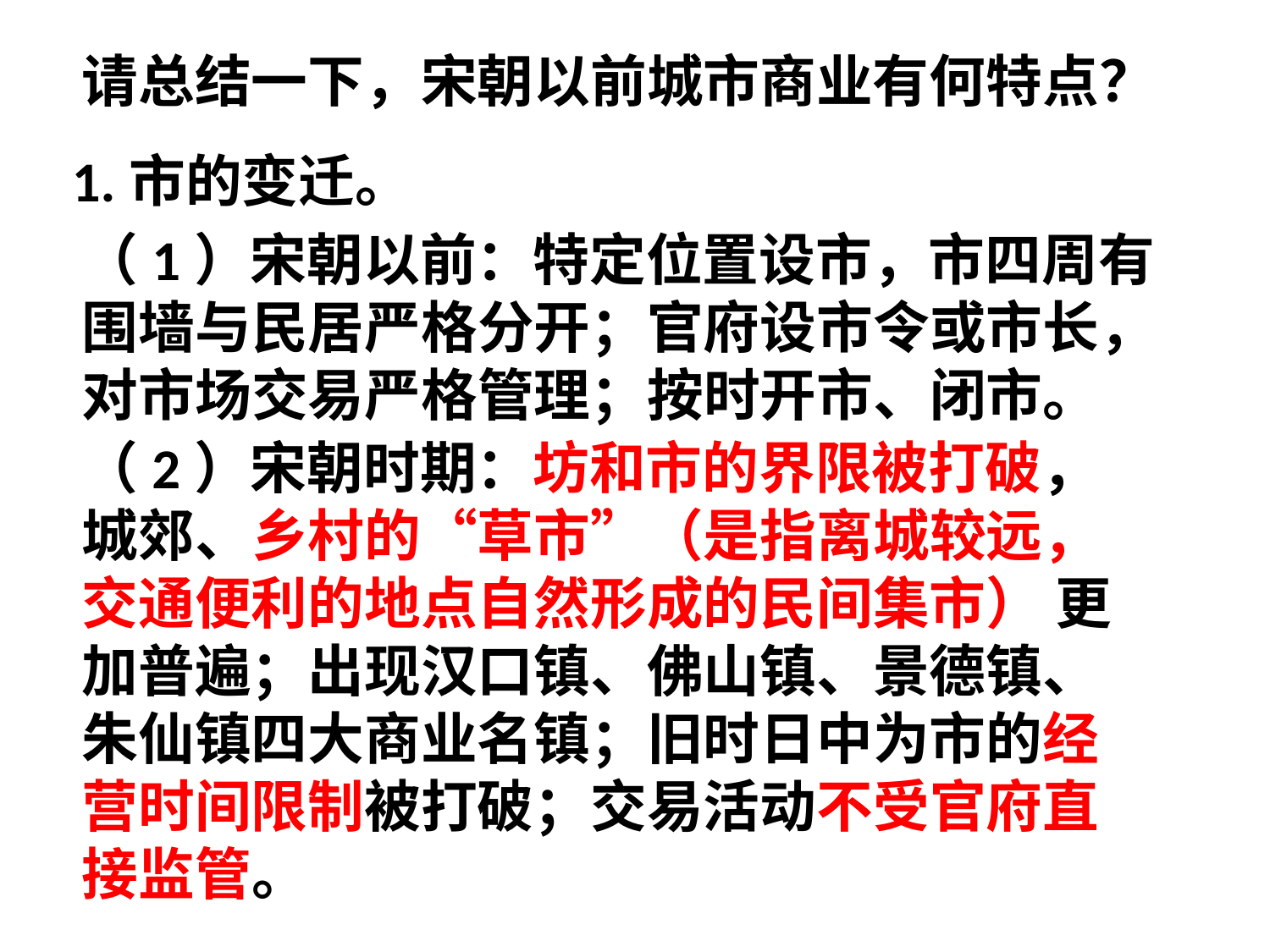

请总结一下，宋朝以前城市商业有何特点？
1.市的变迁。
（1）宋朝以前：特定位置设市，市四周有围墙与民居严格分开；官府设市令或市长，对市场交易严格管理；按时开市、闭市。
（2）宋朝时期：坊和市的界限被打破，城郊、乡村的“草市”（是指离城较远，交通便利的地点自然形成的民间集市） 更加普遍；出现汉口镇、佛山镇、景德镇、朱仙镇四大商业名镇；旧时日中为市的经营时间限制被打破；交易活动不受官府直接监管。